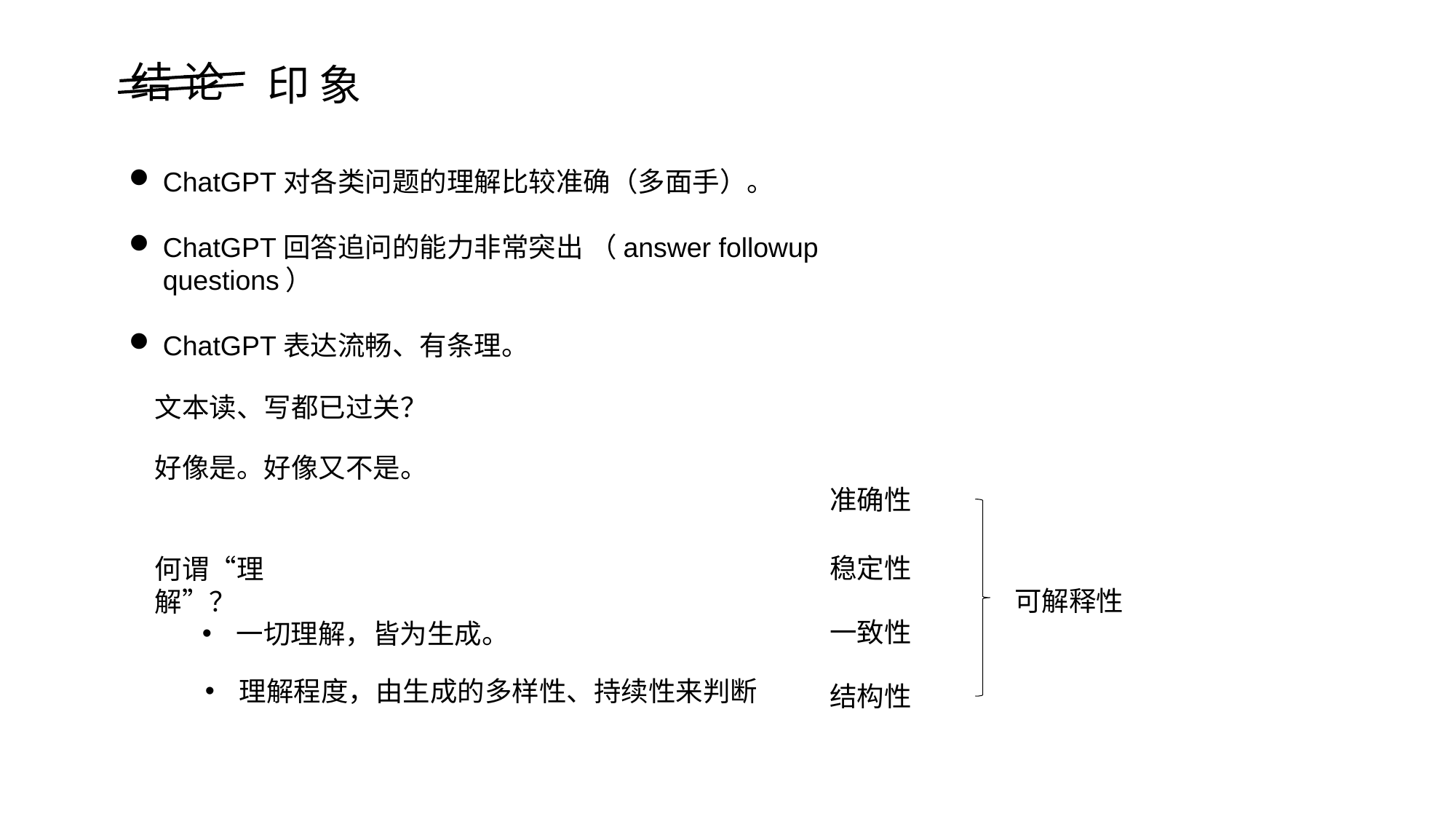

结 论
印 象
ChatGPT对各类问题的理解比较准确（多面手）。

ChatGPT回答追问的能力非常突出 （answer followup questions）

ChatGPT表达流畅、有条理。
文本读、写都已过关？
好像是。好像又不是。
准确性

稳定性
何谓“理解”？
可解释性
一致性
一切理解，皆为生成。
理解程度，由生成的多样性、持续性来判断
结构性